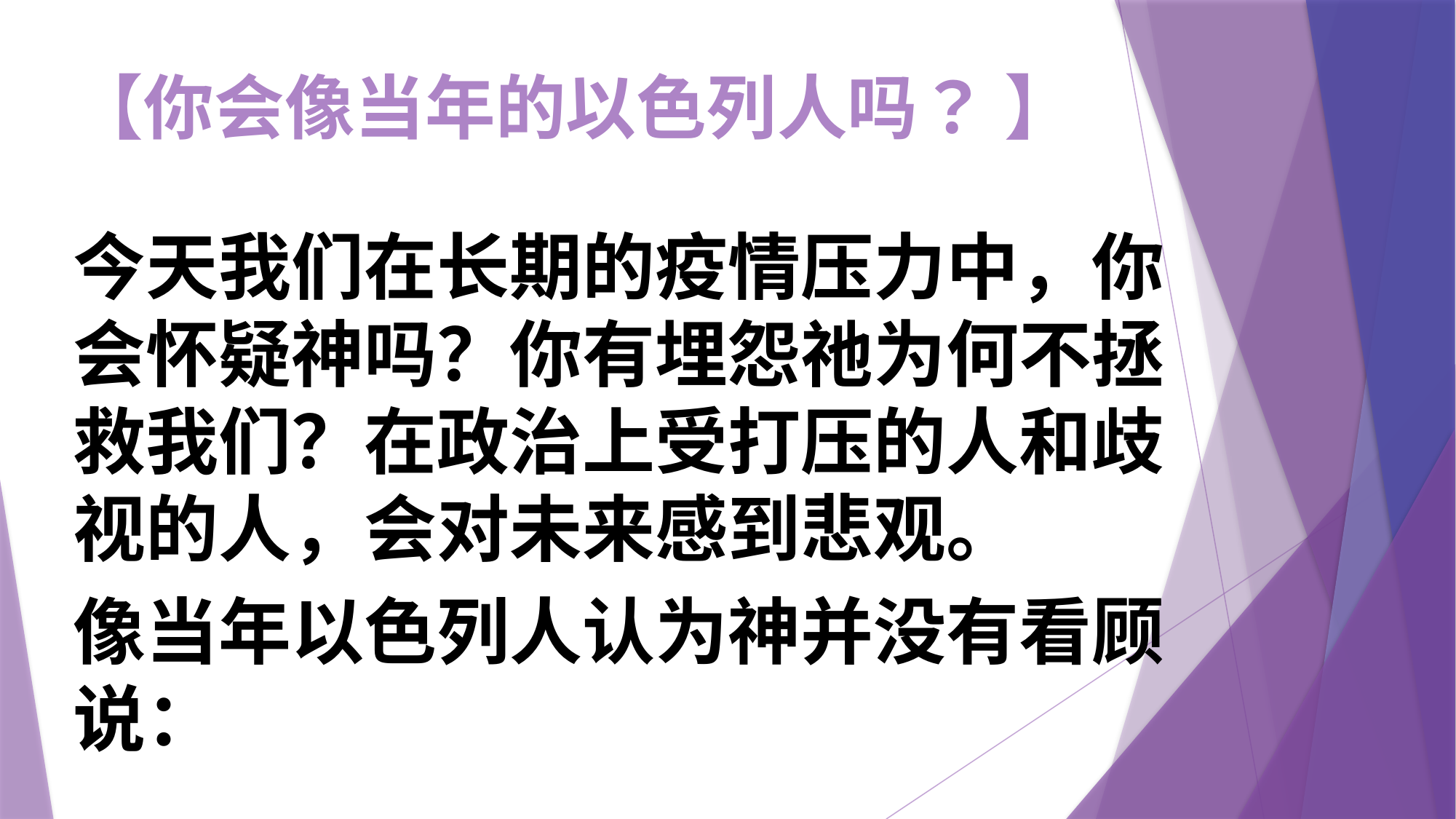

# 【你会像当年的以色列人吗？ 】
今天我们在长期的疫情压力中，你会怀疑神吗？你有埋怨祂为何不拯救我们？在政治上受打压的人和歧视的人，会对未来感到悲观。
像当年以色列人认为神并没有看顾说：